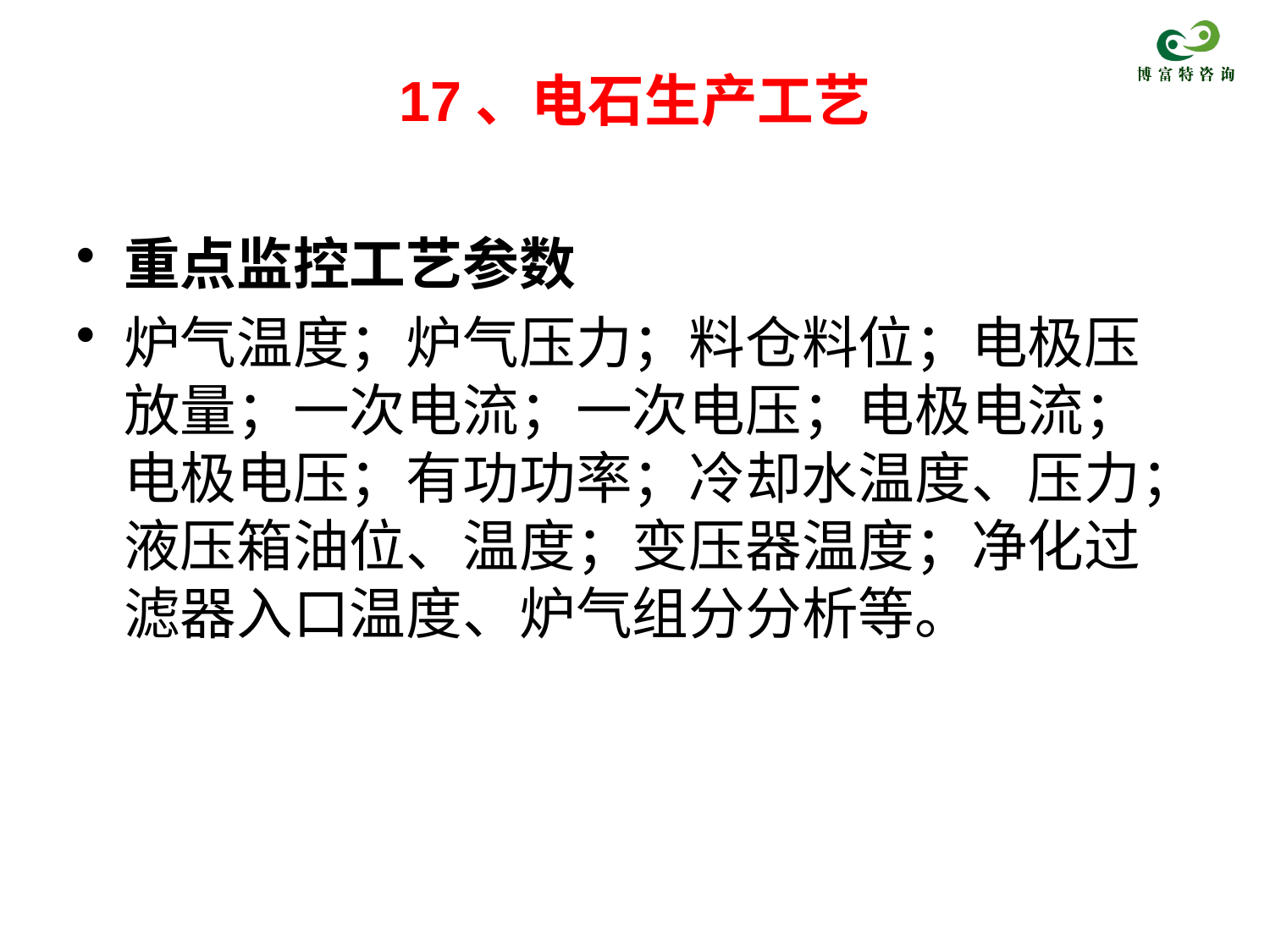

# 17、电石生产工艺
重点监控工艺参数
炉气温度；炉气压力；料仓料位；电极压放量；一次电流；一次电压；电极电流；电极电压；有功功率；冷却水温度、压力；液压箱油位、温度；变压器温度；净化过滤器入口温度、炉气组分分析等。